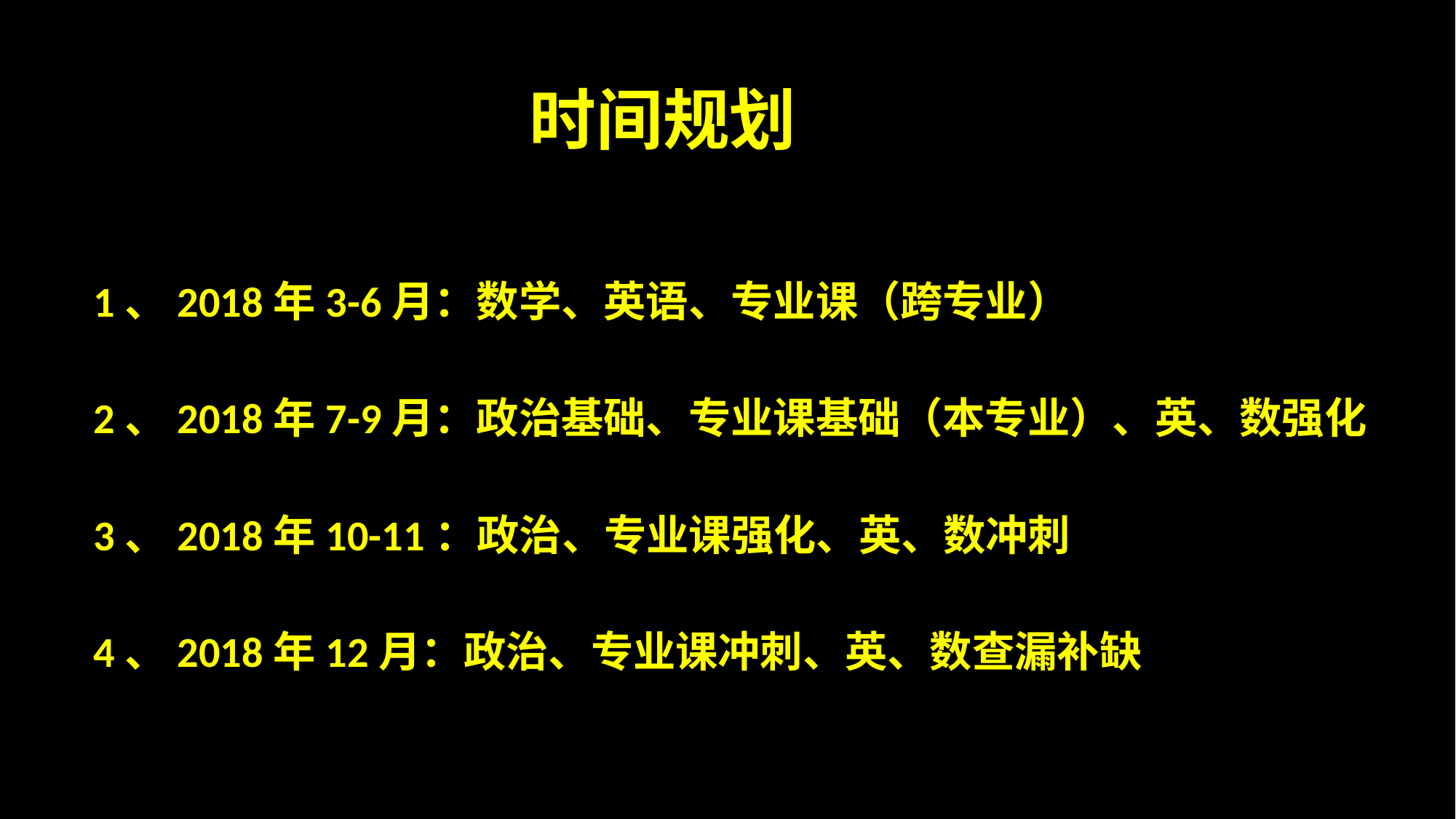

# 时间规划
1、2018年3-6月：数学、英语、专业课（跨专业）
2、2018年7-9月：政治基础、专业课基础（本专业）、英、数强化
3、2018年10-11：政治、专业课强化、英、数冲刺
4、2018年12月：政治、专业课冲刺、英、数查漏补缺